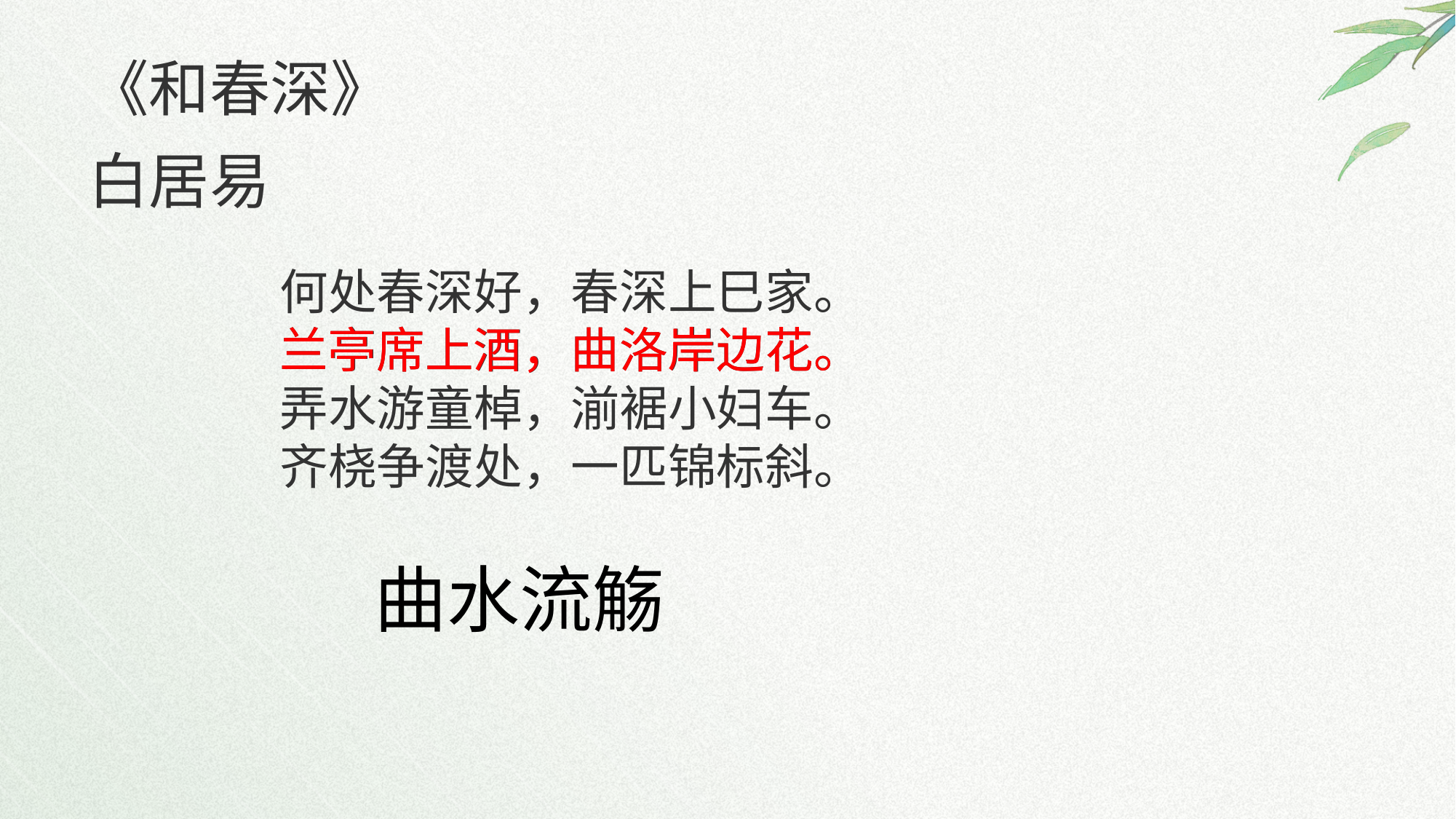

《和春深》
白居易
何处春深好，春深上巳家。
兰亭席上酒，曲洛岸边花。
弄水游童棹，湔裾小妇车。
齐桡争渡处，一匹锦标斜。
兰亭席上酒，曲洛岸边花。
曲水流觞